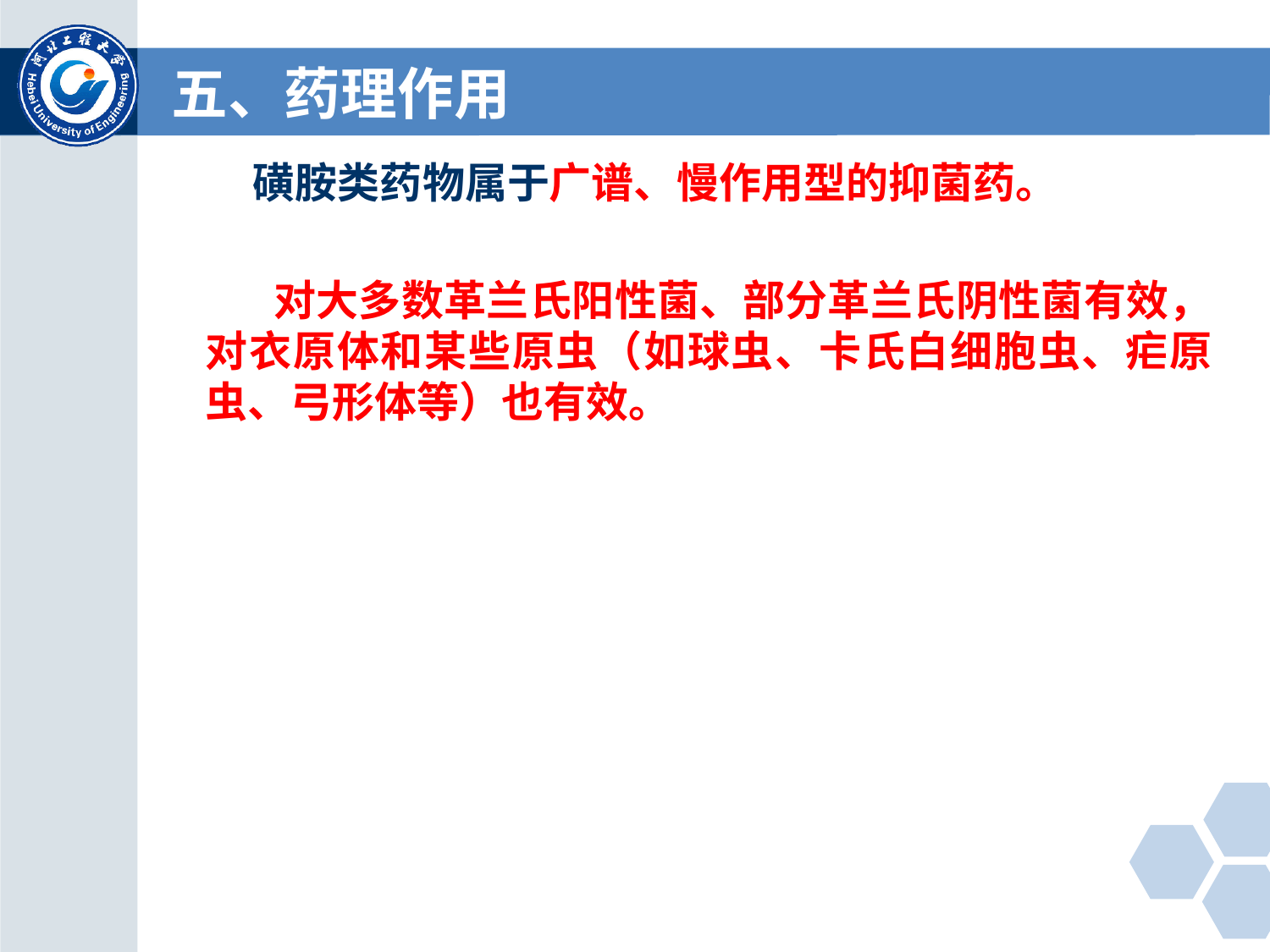

# 五、药理作用
磺胺类药物属于广谱、慢作用型的抑菌药。

 对大多数革兰氏阳性菌、部分革兰氏阴性菌有效，对衣原体和某些原虫（如球虫、卡氏白细胞虫、疟原虫、弓形体等）也有效。